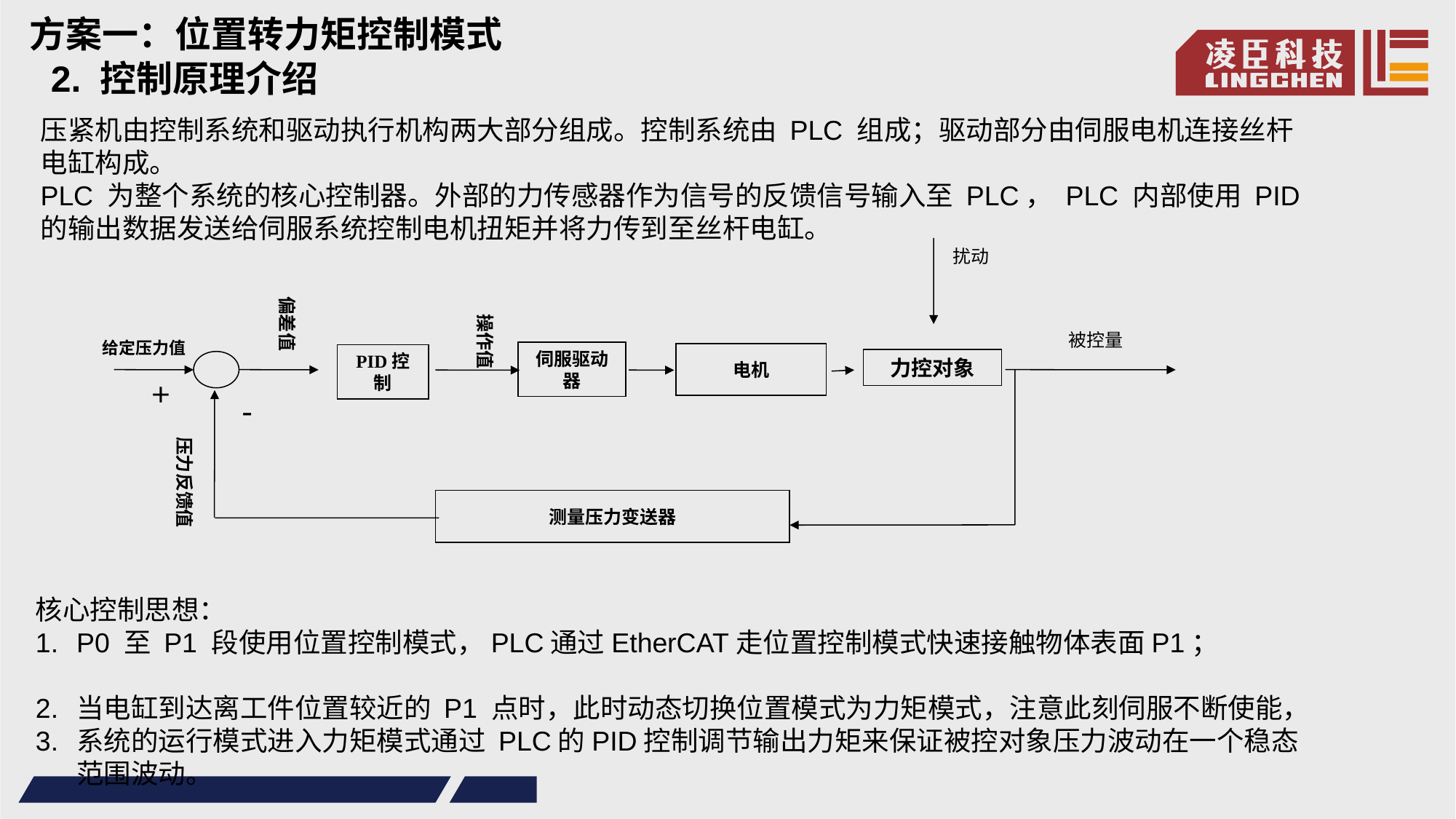

方案一：位置转力矩控制模式
2. 控制原理介绍
压紧机由控制系统和驱动执行机构两大部分组成。控制系统由 PLC 组成；驱动部分由伺服电机连接丝杆电缸构成。
PLC 为整个系统的核心控制器。外部的力传感器作为信号的反馈信号输入至 PLC， PLC 内部使用 PID 的输出数据发送给伺服系统控制电机扭矩并将力传到至丝杆电缸。

扰动
偏差值
操作值
被控量
给定压力值
伺服驱动器
电机
力控对象

PID控制

+
-

压力反馈值
测量压力变送器

核心控制思想：
P0 至 P1 段使用位置控制模式，PLC通过EtherCAT走位置控制模式快速接触物体表面P1；
当电缸到达离工件位置较近的 P1 点时，此时动态切换位置模式为力矩模式，注意此刻伺服不断使能，
系统的运行模式进入力矩模式通过 PLC的PID控制调节输出力矩来保证被控对象压力波动在一个稳态范围波动。